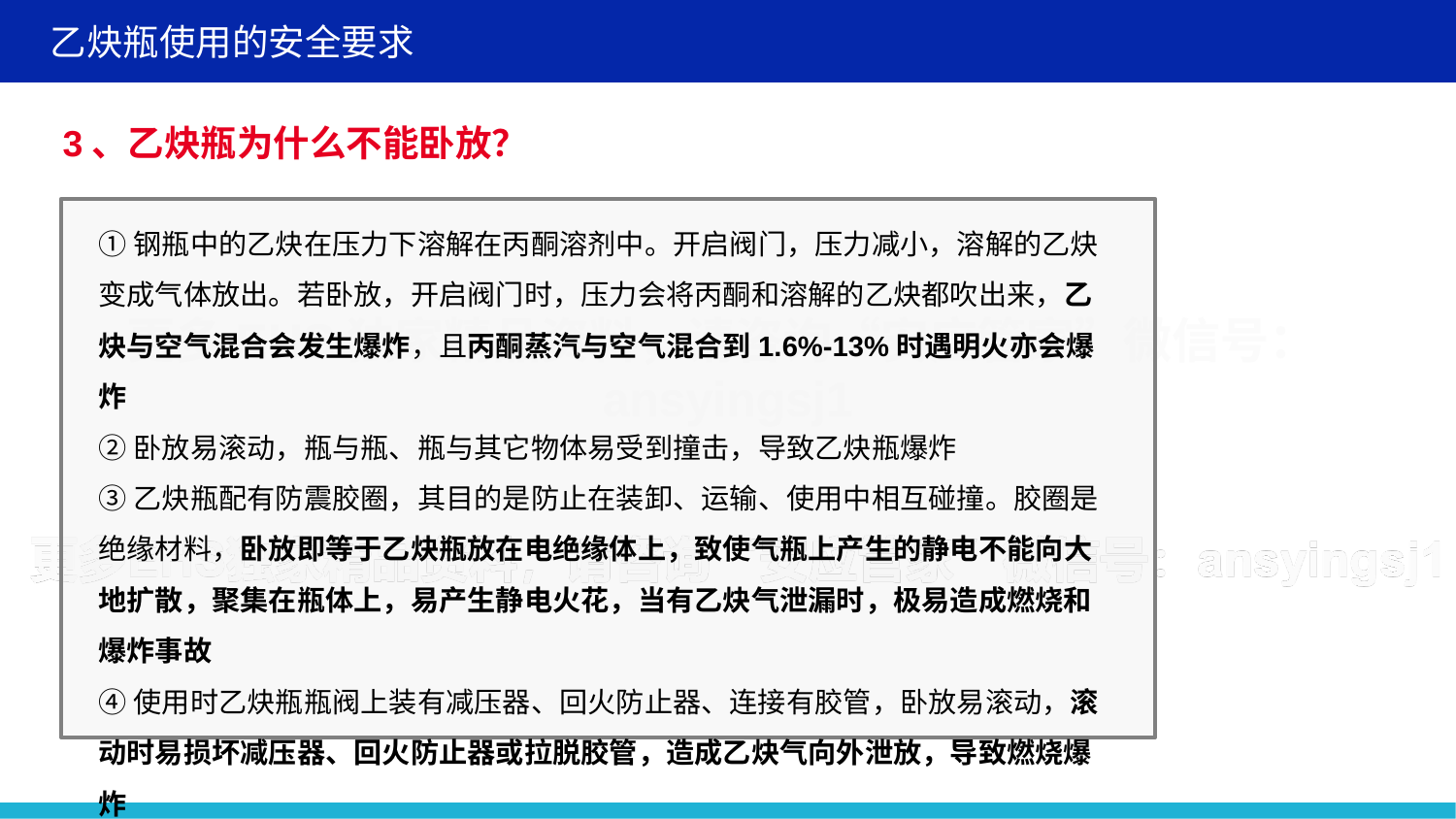

乙炔瓶使用的安全要求
3、乙炔瓶为什么不能卧放？

①钢瓶中的乙炔在压力下溶解在丙酮溶剂中。开启阀门，压力减小，溶解的乙炔变成气体放出。若卧放，开启阀门时，压力会将丙酮和溶解的乙炔都吹出来，乙炔与空气混合会发生爆炸，且丙酮蒸汽与空气混合到1.6%-13%时遇明火亦会爆炸
②卧放易滚动，瓶与瓶、瓶与其它物体易受到撞击，导致乙炔瓶爆炸
③乙炔瓶配有防震胶圈，其目的是防止在装卸、运输、使用中相互碰撞。胶圈是绝缘材料，卧放即等于乙炔瓶放在电绝缘体上，致使气瓶上产生的静电不能向大地扩散，聚集在瓶体上，易产生静电火花，当有乙炔气泄漏时，极易造成燃烧和爆炸事故
④使用时乙炔瓶瓶阀上装有减压器、回火防止器、连接有胶管，卧放易滚动，滚动时易损坏减压器、回火防止器或拉脱胶管，造成乙炔气向外泄放，导致燃烧爆炸